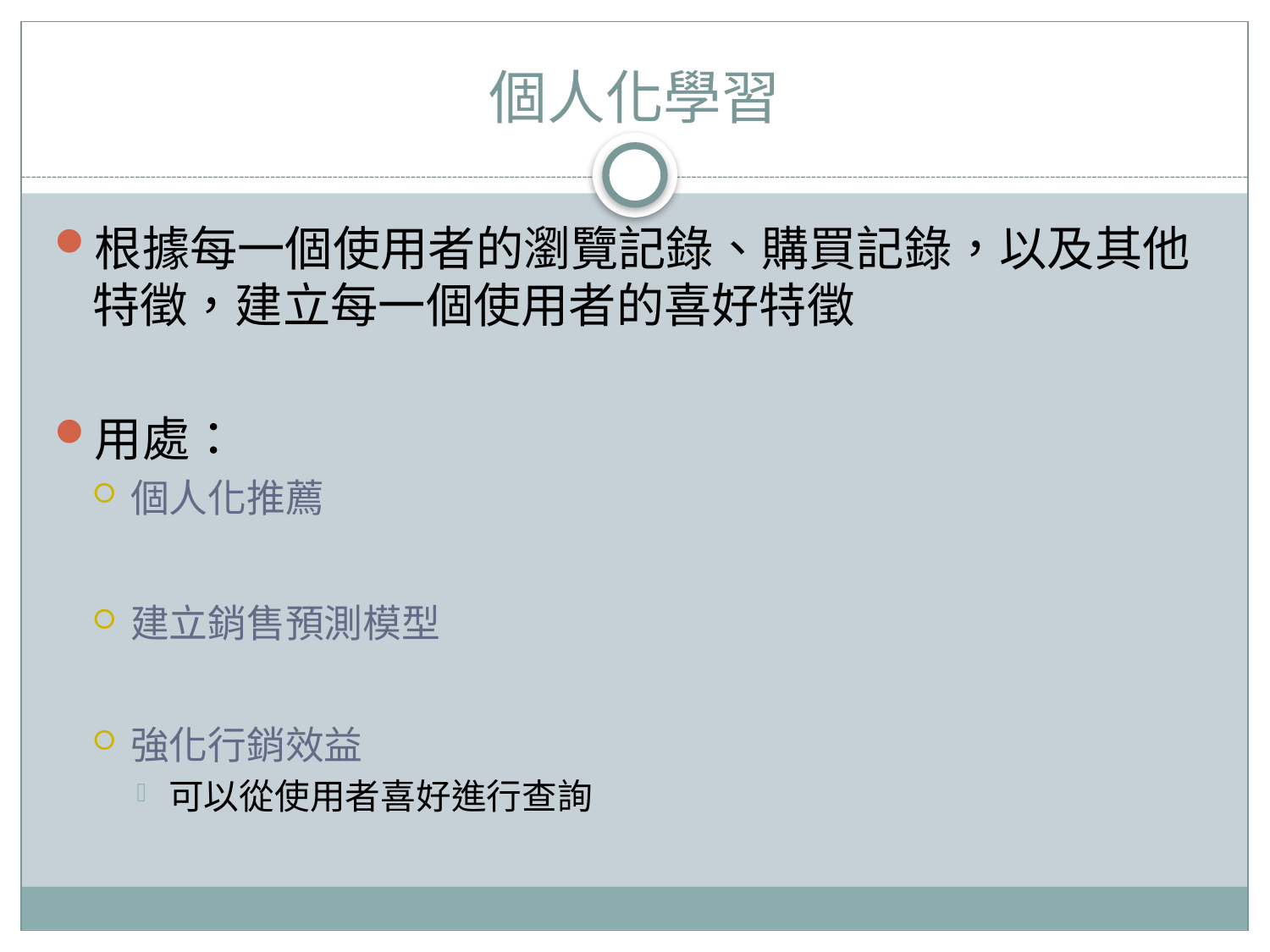

# 個人化學習
根據每一個使用者的瀏覽記錄、購買記錄，以及其他特徵，建立每一個使用者的喜好特徵

用處：
個人化推薦

建立銷售預測模型

強化行銷效益
可以從使用者喜好進行查詢